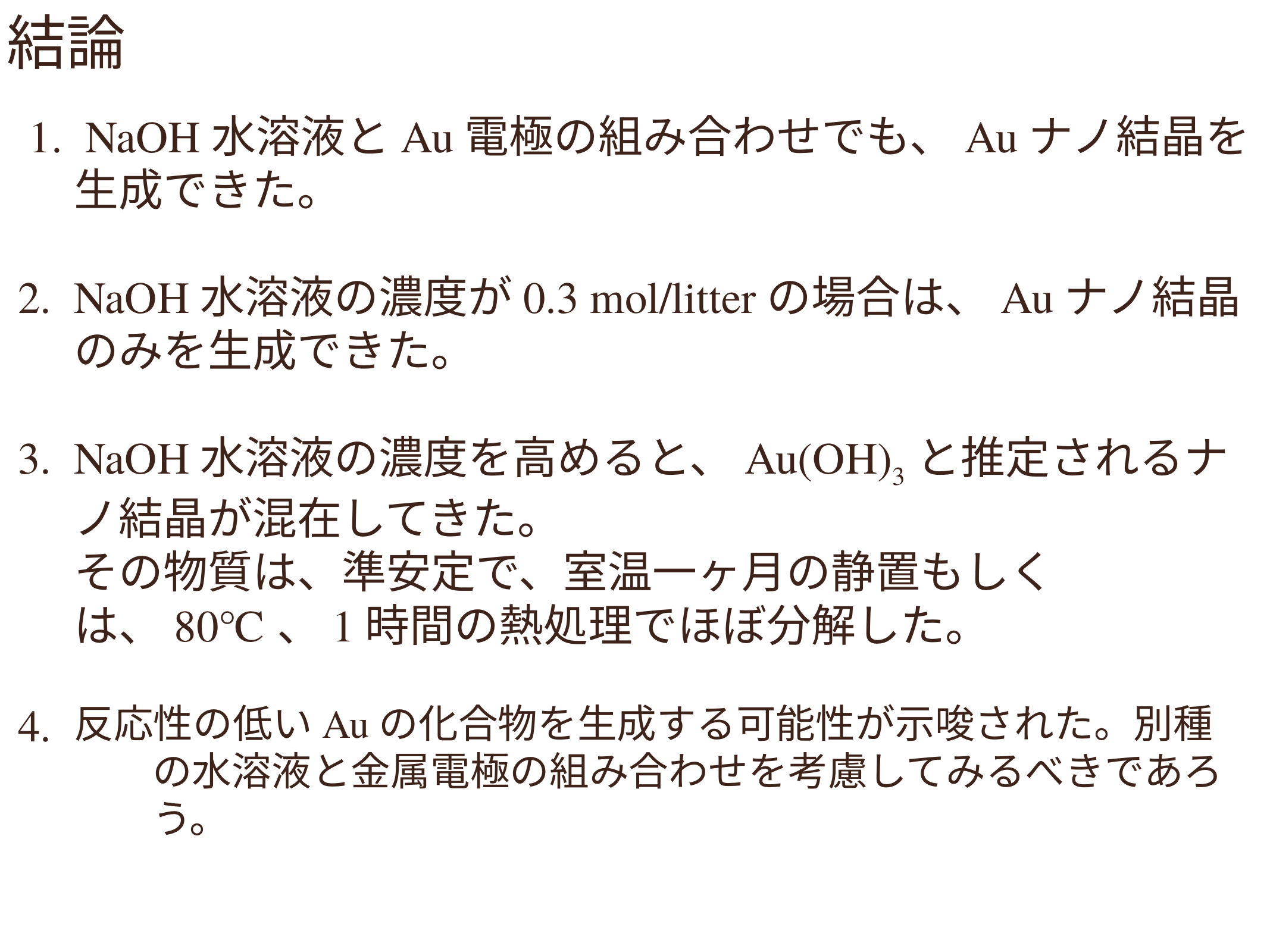

結論
 1.

2.

3.

4.

 NaOH水溶液とAu電極の組み合わせでも、Auナノ結晶を生成できた。

NaOH水溶液の濃度が0.3 mol/litterの場合は、Auナノ結晶のみを生成できた。

NaOH水溶液の濃度を高めると、Au(OH)3と推定されるナノ結晶が混在してきた。
その物質は、準安定で、室温一ヶ月の静置もしくは、80℃、1時間の熱処理でほぼ分解した。

反応性の低いAuの化合物を生成する可能性が示唆された。別種の水溶液と金属電極の組み合わせを考慮してみるべきであろう。